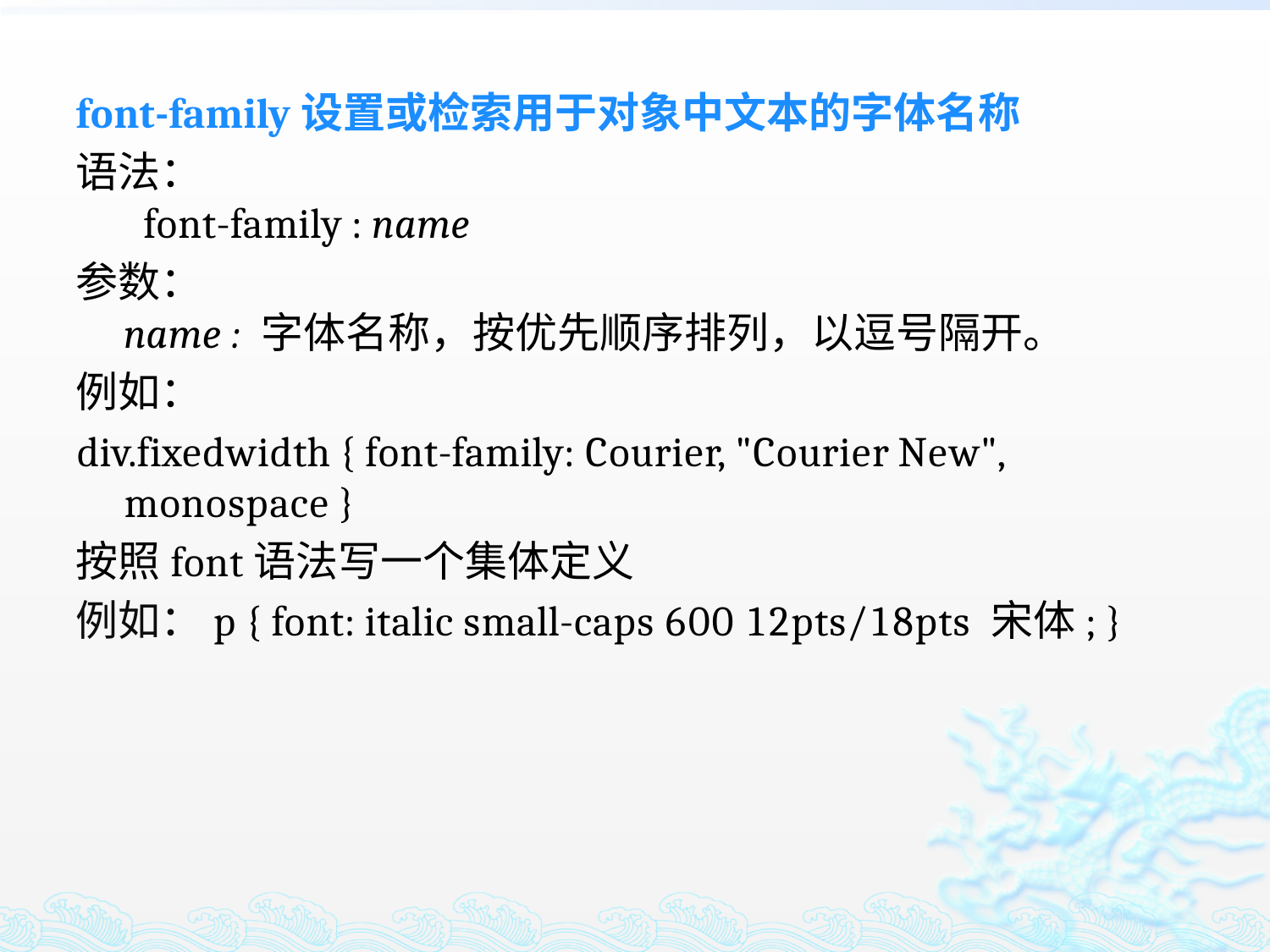

font-family设置或检索用于对象中文本的字体名称
语法：
 font-family : name
参数：
name : 字体名称，按优先顺序排列，以逗号隔开。
例如：
div.fixedwidth { font-family: Courier, "Courier New", monospace }
按照font语法写一个集体定义
例如：p { font: italic small-caps 600 12pts/18pts 宋体; }